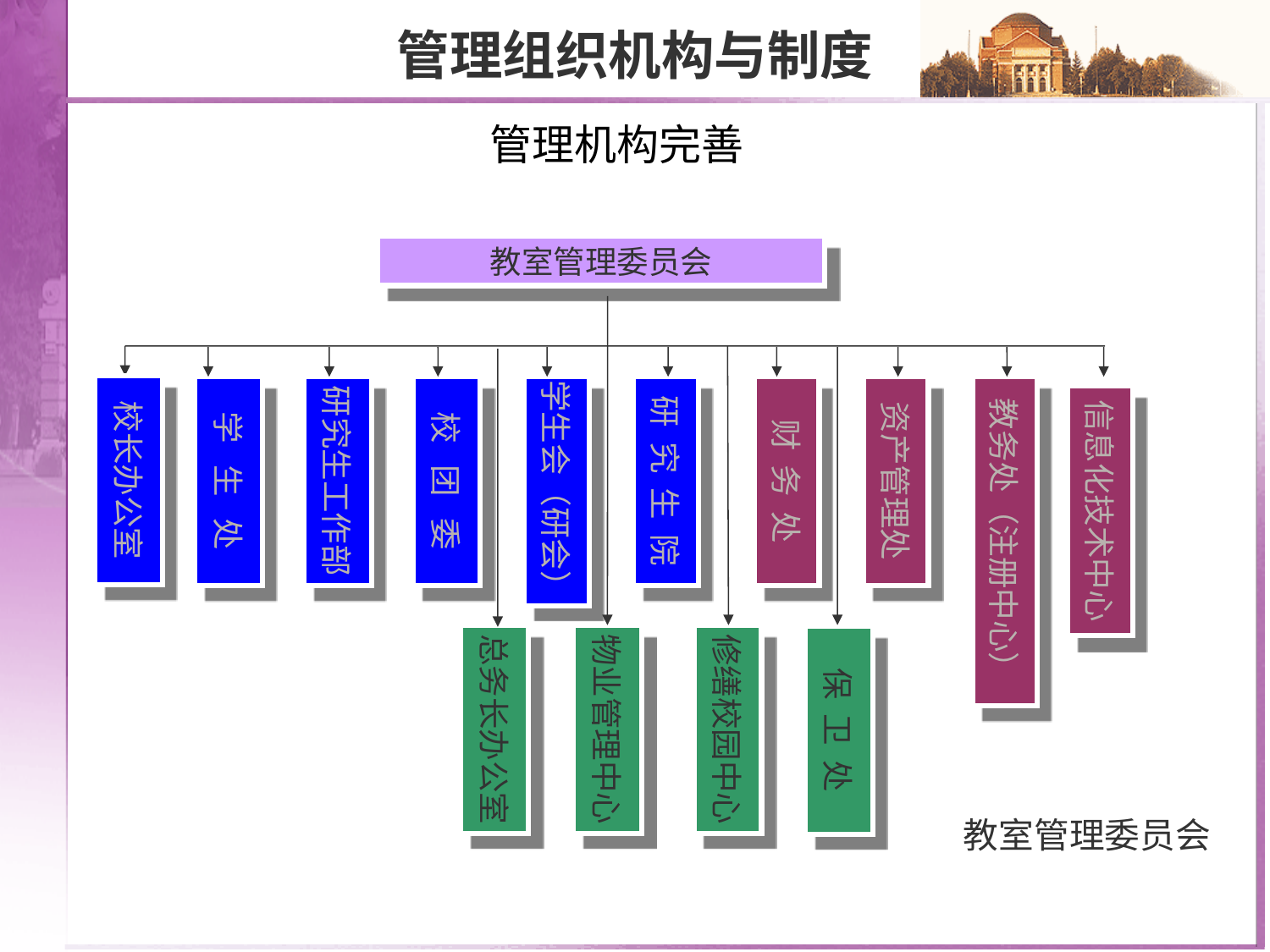

管理组织机构与制度
管理机构完善

教室管理委员会

学   生   处
研究生工作部
校   团   委
学生会（研会）
研  究  生  院
财  务  处
资产管理处
教务处（注册中心）
信息化技术中心
总务长办公室
物业管理中心
修缮校园中心

校长办公室
保  卫  处
教室管理委员会